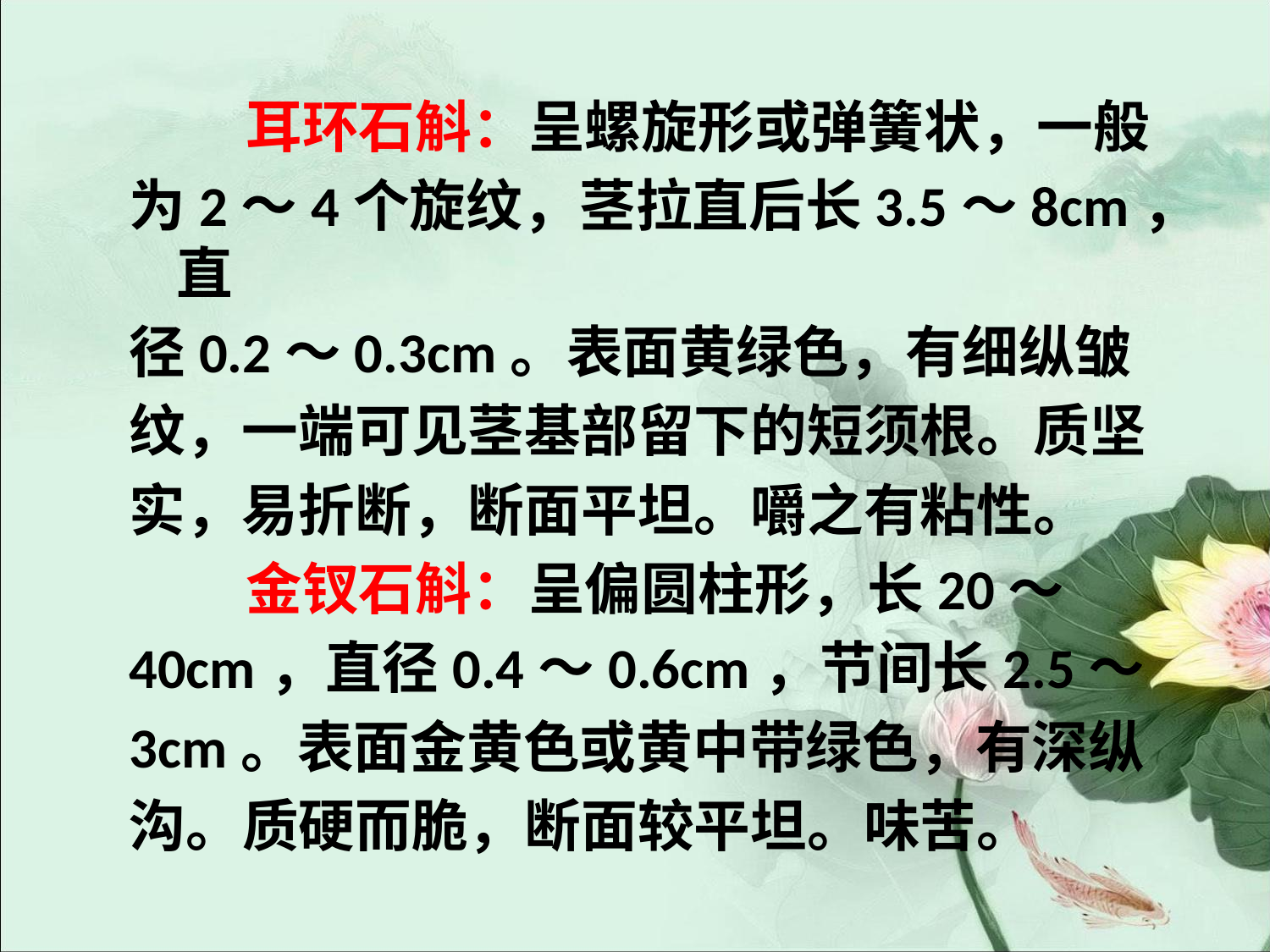

#
        耳环石斛：呈螺旋形或弹簧状，一般
为2～4个旋纹，茎拉直后长3.5～8cm，直
径0.2～0.3cm。表面黄绿色，有细纵皱
纹，一端可见茎基部留下的短须根。质坚
实，易折断，断面平坦。嚼之有粘性。
        金钗石斛：呈偏圆柱形，长20～
40cm，直径0.4～0.6cm，节间长2.5～
3cm。表面金黄色或黄中带绿色，有深纵
沟。质硬而脆，断面较平坦。味苦。